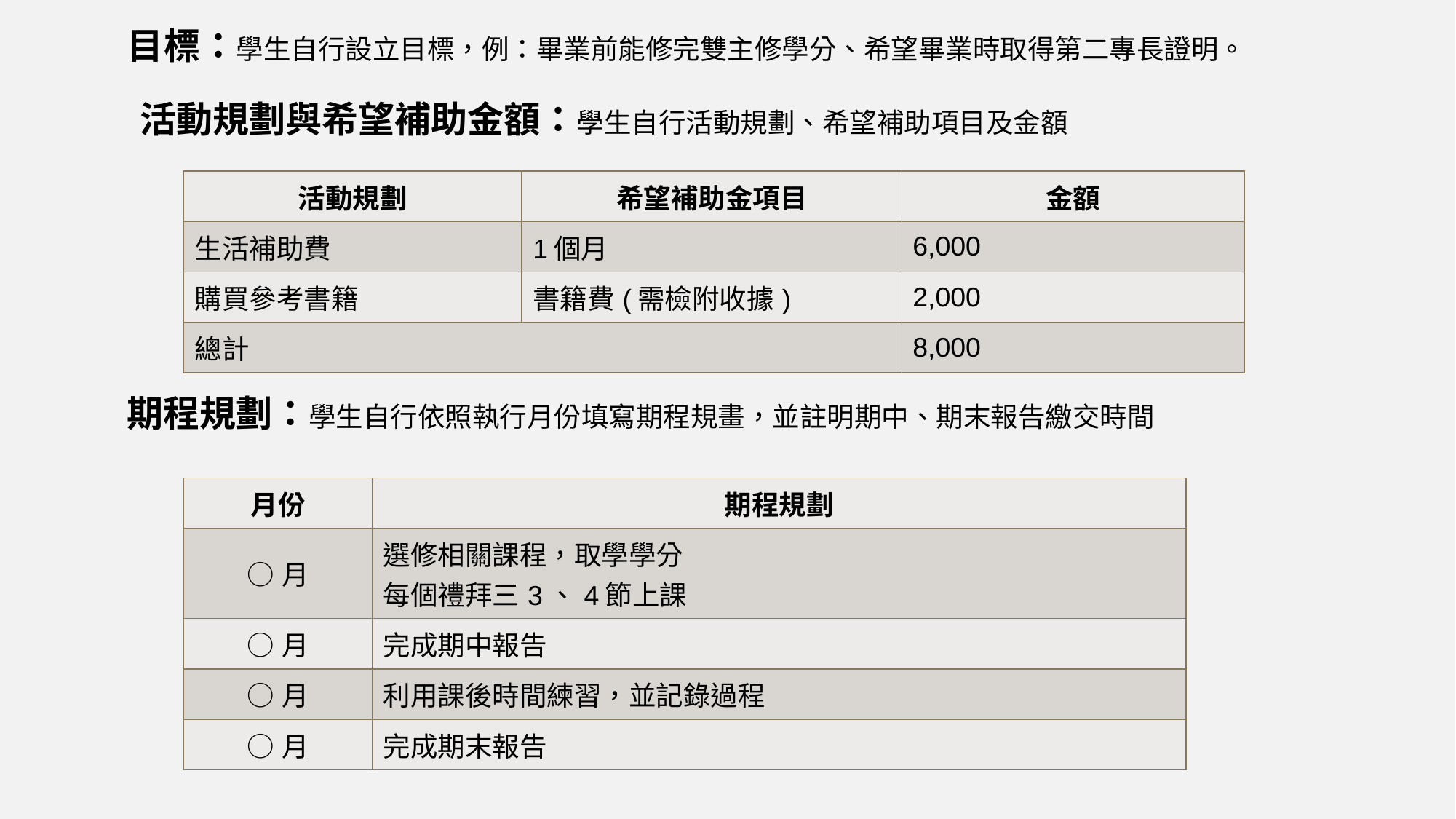

目標：學生自行設立目標，例：畢業前能修完雙主修學分、希望畢業時取得第二專長證明。
活動規劃與希望補助金額：學生自行活動規劃、希望補助項目及金額
| 活動規劃 | 希望補助金項目 | 金額 |
| --- | --- | --- |
| 生活補助費 | 1個月 | 6,000 |
| 購買參考書籍 | 書籍費(需檢附收據) | 2,000 |
| 總計 |  | 8,000 |
期程規劃：學生自行依照執行月份填寫期程規畫，並註明期中、期末報告繳交時間
| 月份 | 期程規劃 |
| --- | --- |
| ○月 | 選修相關課程，取學學分 每個禮拜三3、4節上課 |
| ○月 | 完成期中報告 |
| ○月 | 利用課後時間練習，並記錄過程 |
| ○月 | 完成期末報告 |